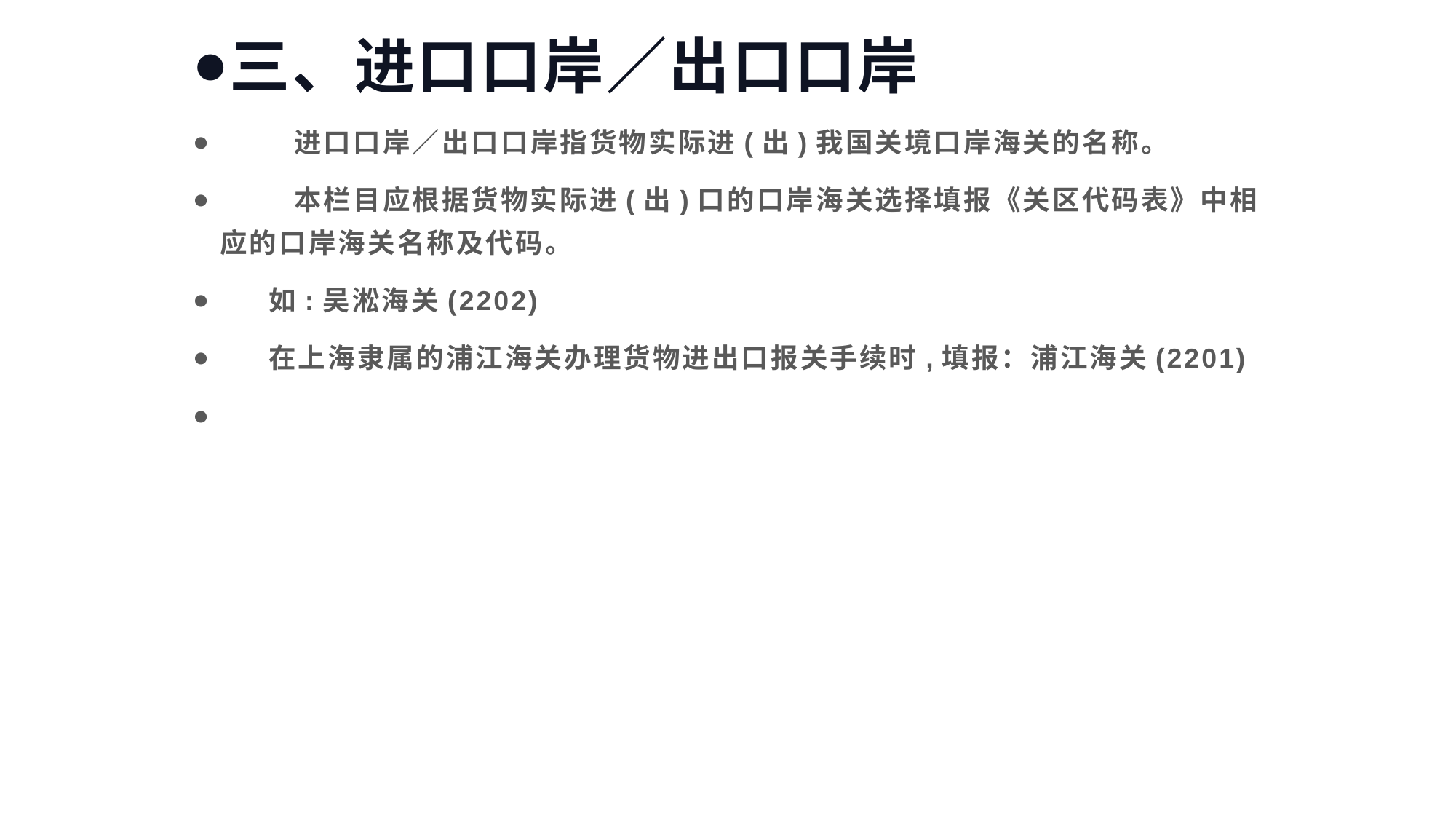

三、进口口岸／出口口岸
        进口口岸／出口口岸指货物实际进(出)我国关境口岸海关的名称。
        本栏目应根据货物实际进(出)口的口岸海关选择填报《关区代码表》中相应的口岸海关名称及代码。
     如:吴淞海关(2202)
     在上海隶属的浦江海关办理货物进出口报关手续时,填报：浦江海关(2201)